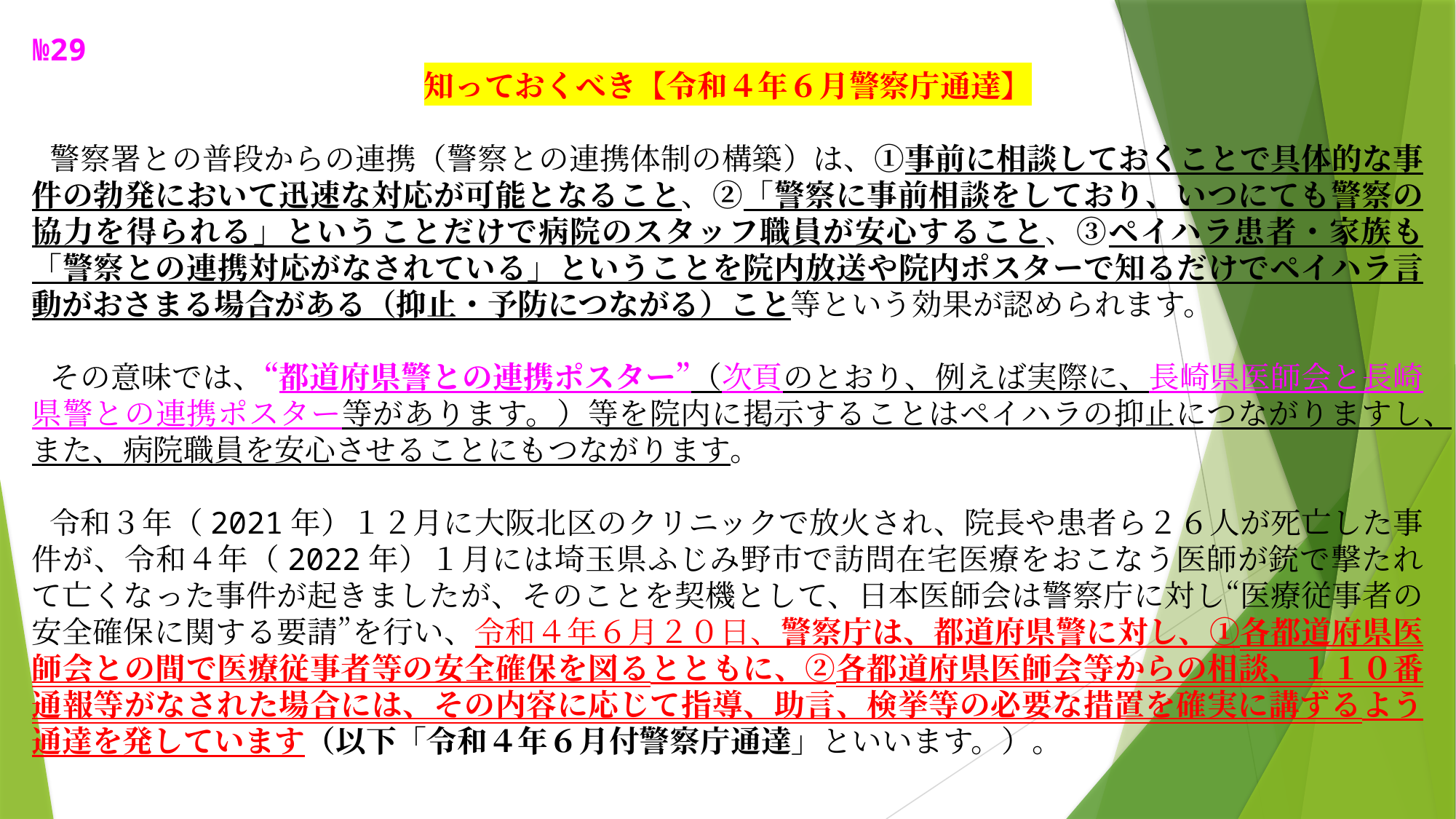

№29
知っておくべき【令和４年６月警察庁通達】

警察署との普段からの連携（警察との連携体制の構築）は、①事前に相談しておくことで具体的な事件の勃発において迅速な対応が可能となること、②「警察に事前相談をしており、いつにても警察の協力を得られる」ということだけで病院のスタッフ職員が安心すること、③ペイハラ患者・家族も「警察との連携対応がなされている」ということを院内放送や院内ポスターで知るだけでペイハラ言動がおさまる場合がある（抑止・予防につながる）こと等という効果が認められます。

その意味では、“都道府県警との連携ポスター”（次頁のとおり、例えば実際に、長崎県医師会と長崎県警との連携ポスター等があります。）等を院内に掲示することはペイハラの抑止につながりますし、また、病院職員を安心させることにもつながります。

令和３年（2021年）１２月に大阪北区のクリニックで放火され、院長や患者ら２６人が死亡した事件が、令和４年（2022年）１月には埼玉県ふじみ野市で訪問在宅医療をおこなう医師が銃で撃たれて亡くなった事件が起きましたが、そのことを契機として、日本医師会は警察庁に対し“医療従事者の安全確保に関する要請”を行い、令和４年６月２０日、警察庁は、都道府県警に対し、①各都道府県医師会との間で医療従事者等の安全確保を図るとともに、②各都道府県医師会等からの相談、１１０番通報等がなされた場合には、その内容に応じて指導、助言、検挙等の必要な措置を確実に講ずるよう通達を発しています（以下「令和４年６月付警察庁通達」といいます。）。